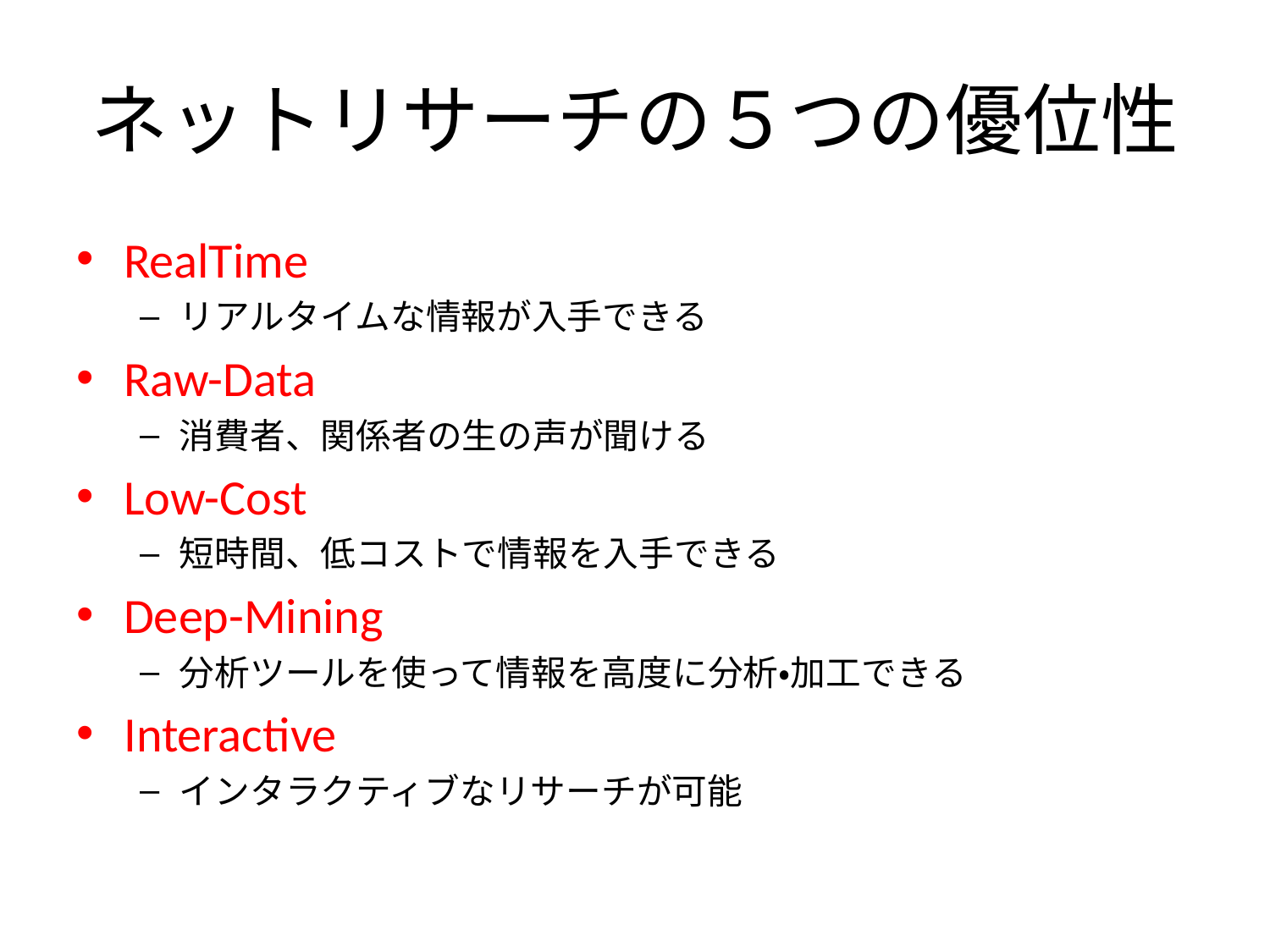

# ネットリサーチの５つの優位性
RealTime
リアルタイムな情報が入手できる
Raw-Data
消費者、関係者の生の声が聞ける
Low-Cost
短時間、低コストで情報を入手できる
Deep-Mining
分析ツールを使って情報を高度に分析・加工できる
Interactive
インタラクティブなリサーチが可能